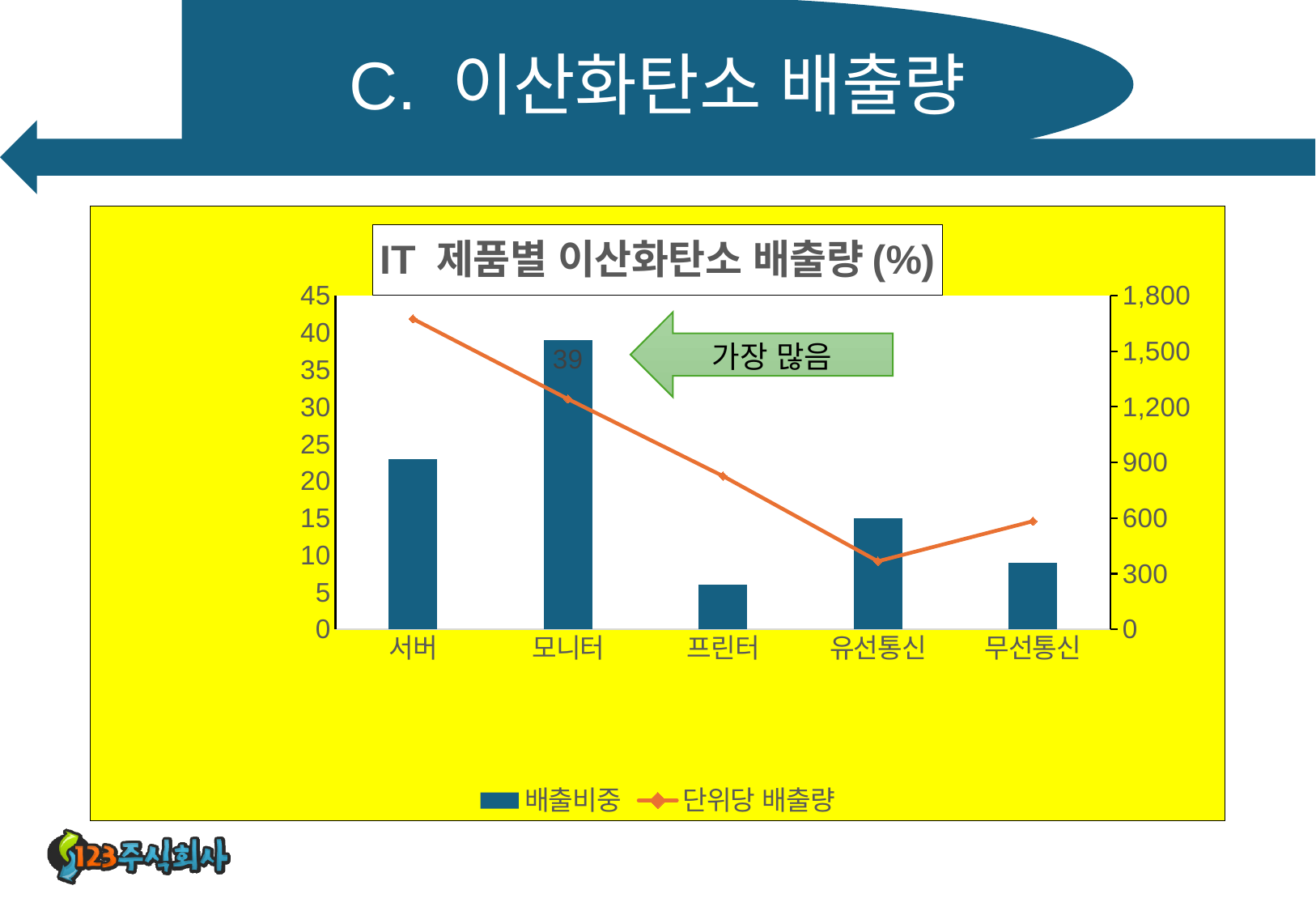

# C. 이산화탄소 배출량

### Chart: IT 제품별 이산화탄소 배출량(%)

| Category | 배출비중 | 단위당 배출량 |
|---|---|---|
| 서버 | 23.0 | 1674.0 |
| 모니터 | 39.0 | 1242.0 |
| 프린터 | 6.0 | 827.0 |
| 유선통신 | 15.0 | 367.0 |
| 무선통신 | 9.0 | 583.0 |